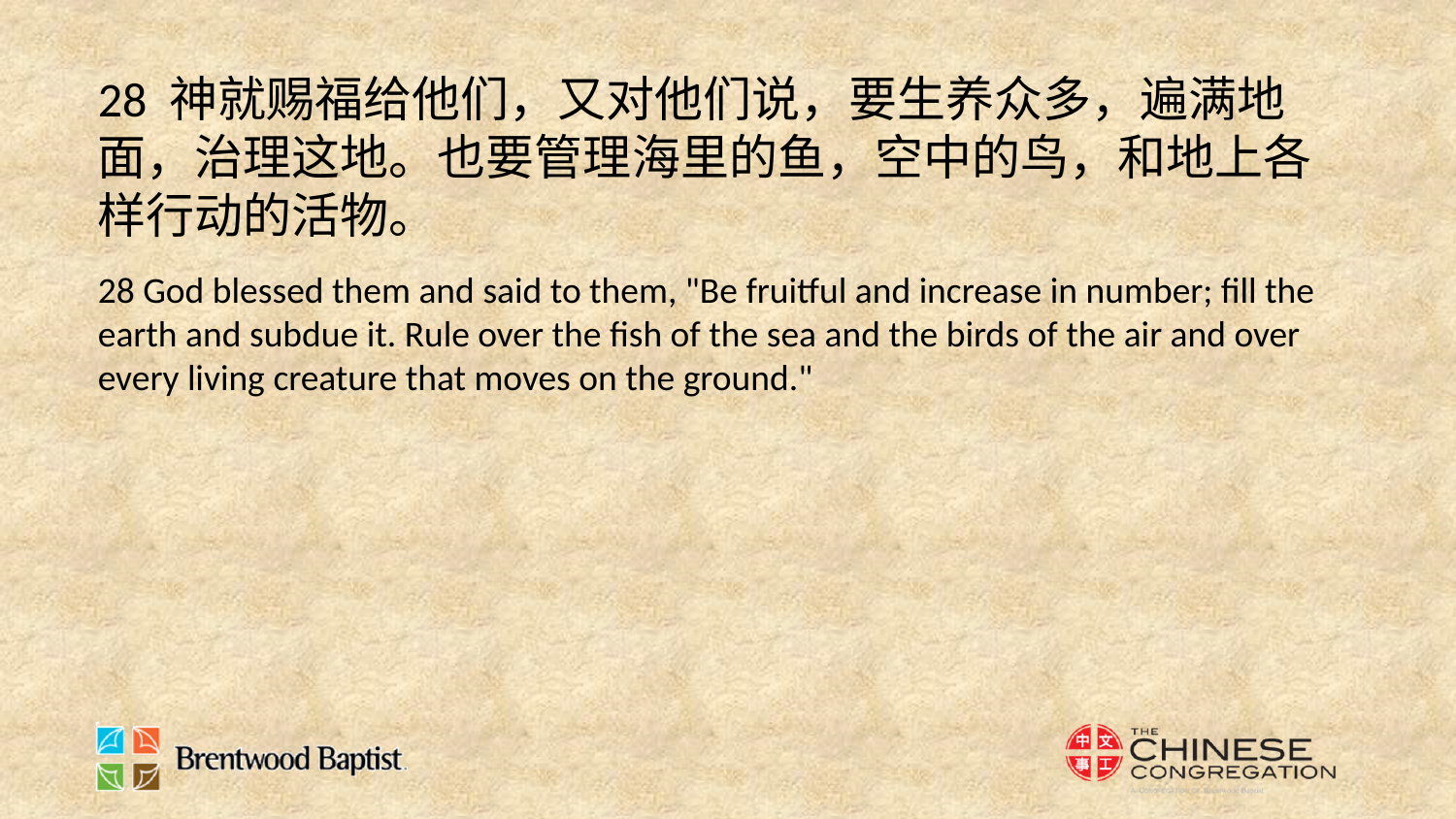

28 神就赐福给他们，又对他们说，要生养众多，遍满地面，治理这地。也要管理海里的鱼，空中的鸟，和地上各样行动的活物。

28 God blessed them and said to them, "Be fruitful and increase in number; fill the earth and subdue it. Rule over the fish of the sea and the birds of the air and over every living creature that moves on the ground."